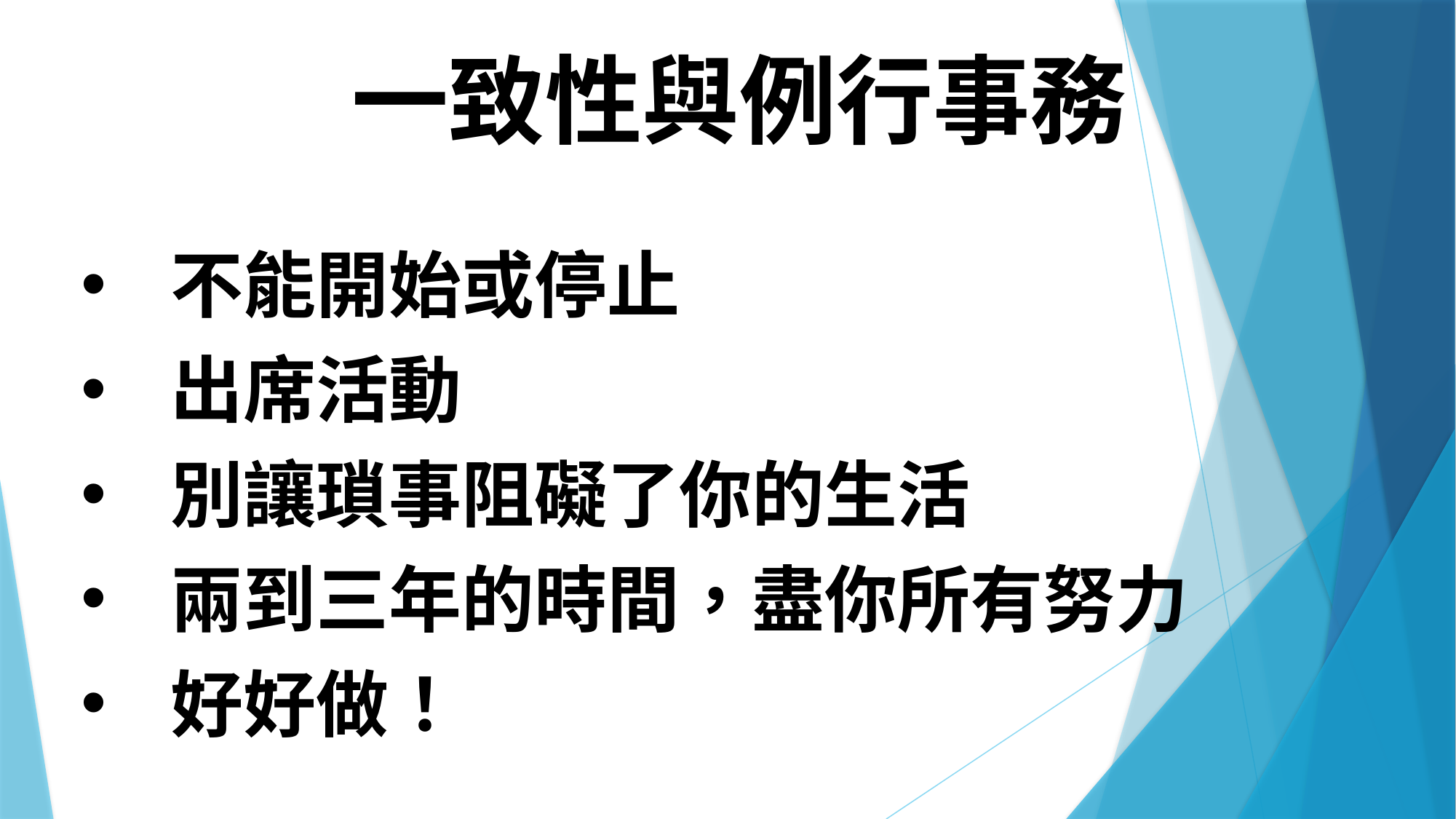

一致性與例行事務
不能開始或停止
出席活動
別讓瑣事阻礙了你的生活
兩到三年的時間，盡你所有努力
好好做！